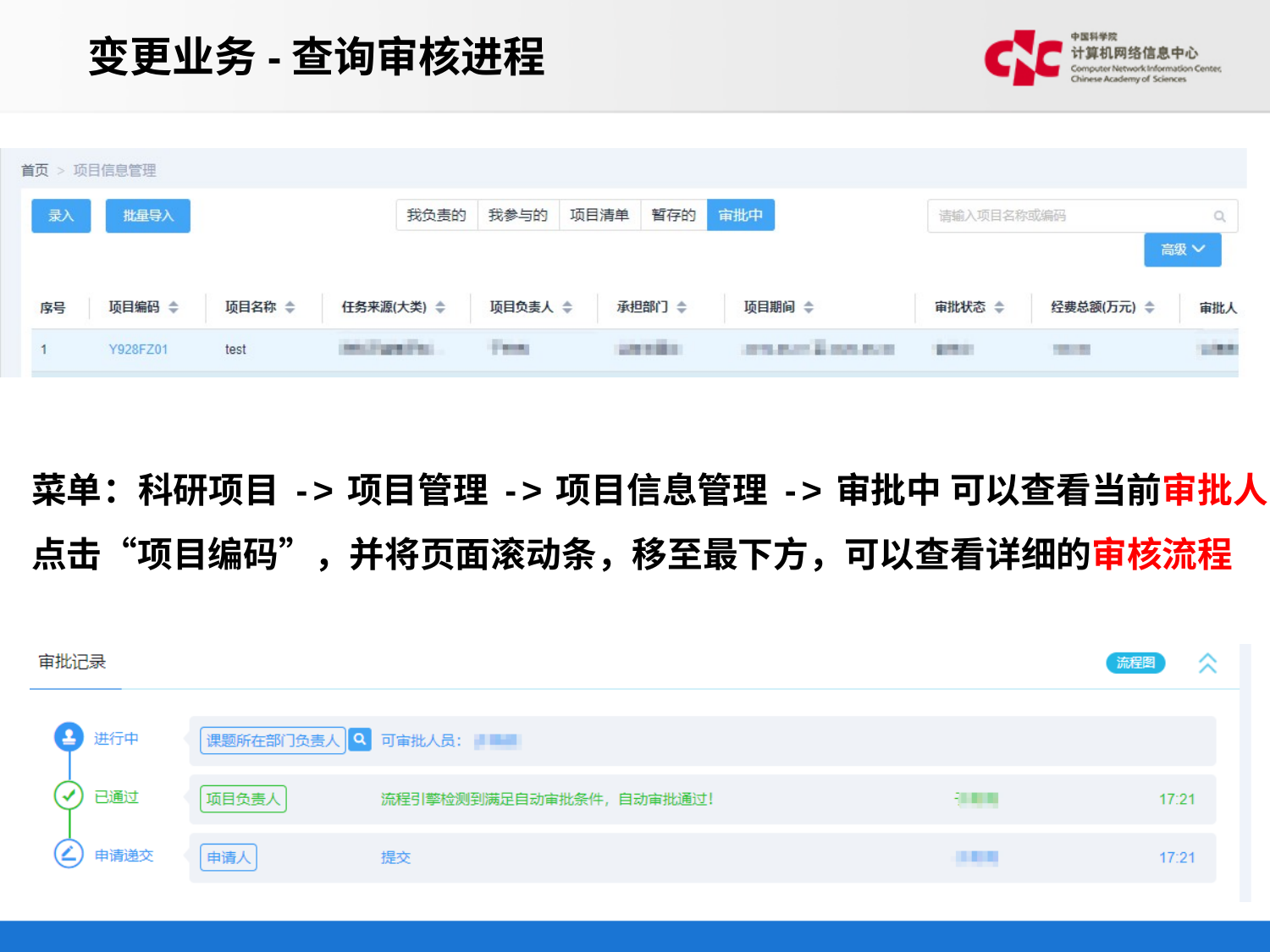

变更业务-查询审核进程

菜单：科研项目 ->项目管理 ->项目信息管理 ->审批中 可以查看当前审批人
点击“项目编码”，并将页面滚动条，移至最下方，可以查看详细的审核流程